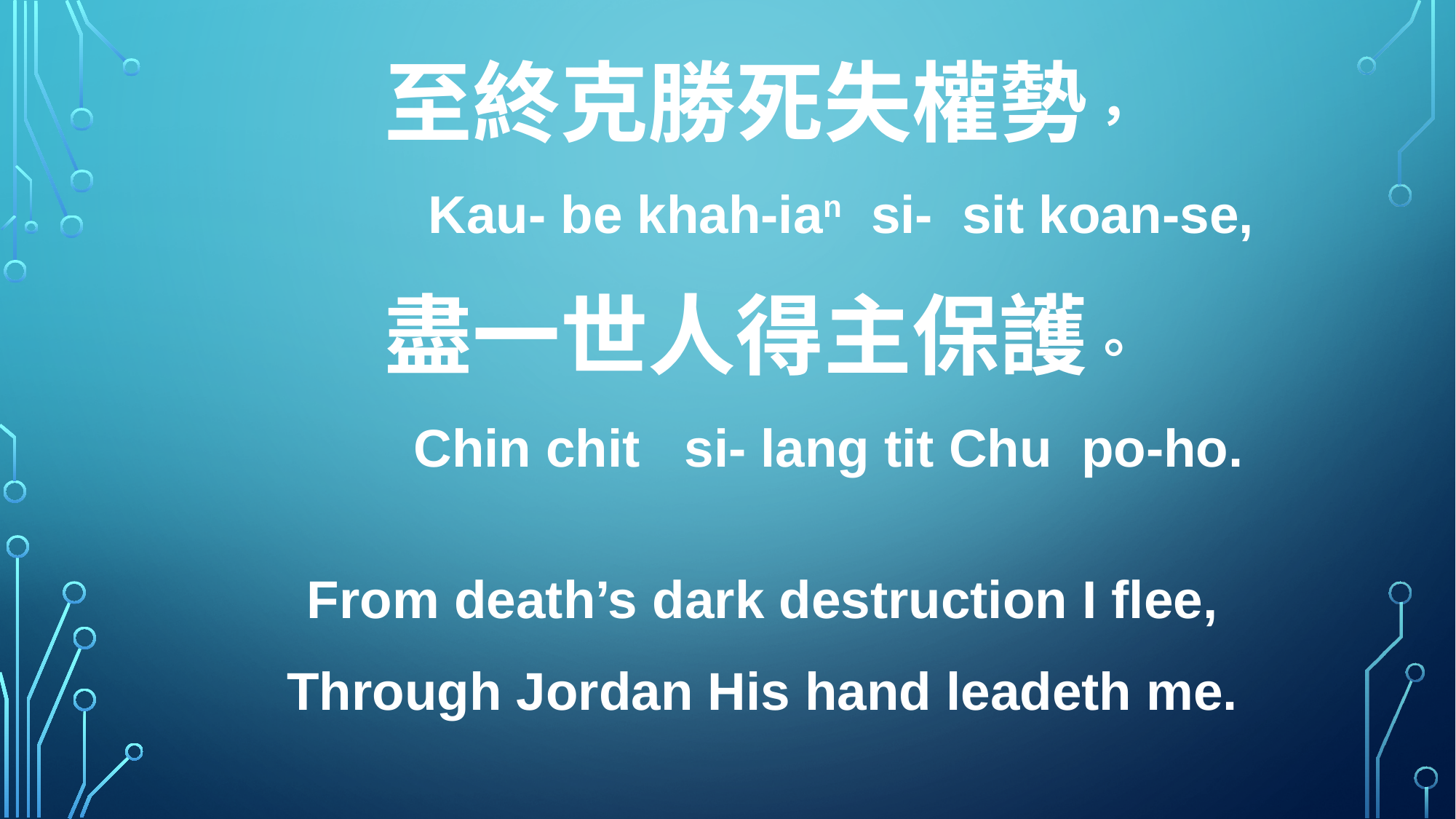

至終克勝死失權勢，
                Kau- be khah-ian  si-  sit koan-se,
盡一世人得主保護。
               Chin chit   si- lang tit Chu  po-ho.

From death’s dark destruction I flee,
Through Jordan His hand leadeth me.